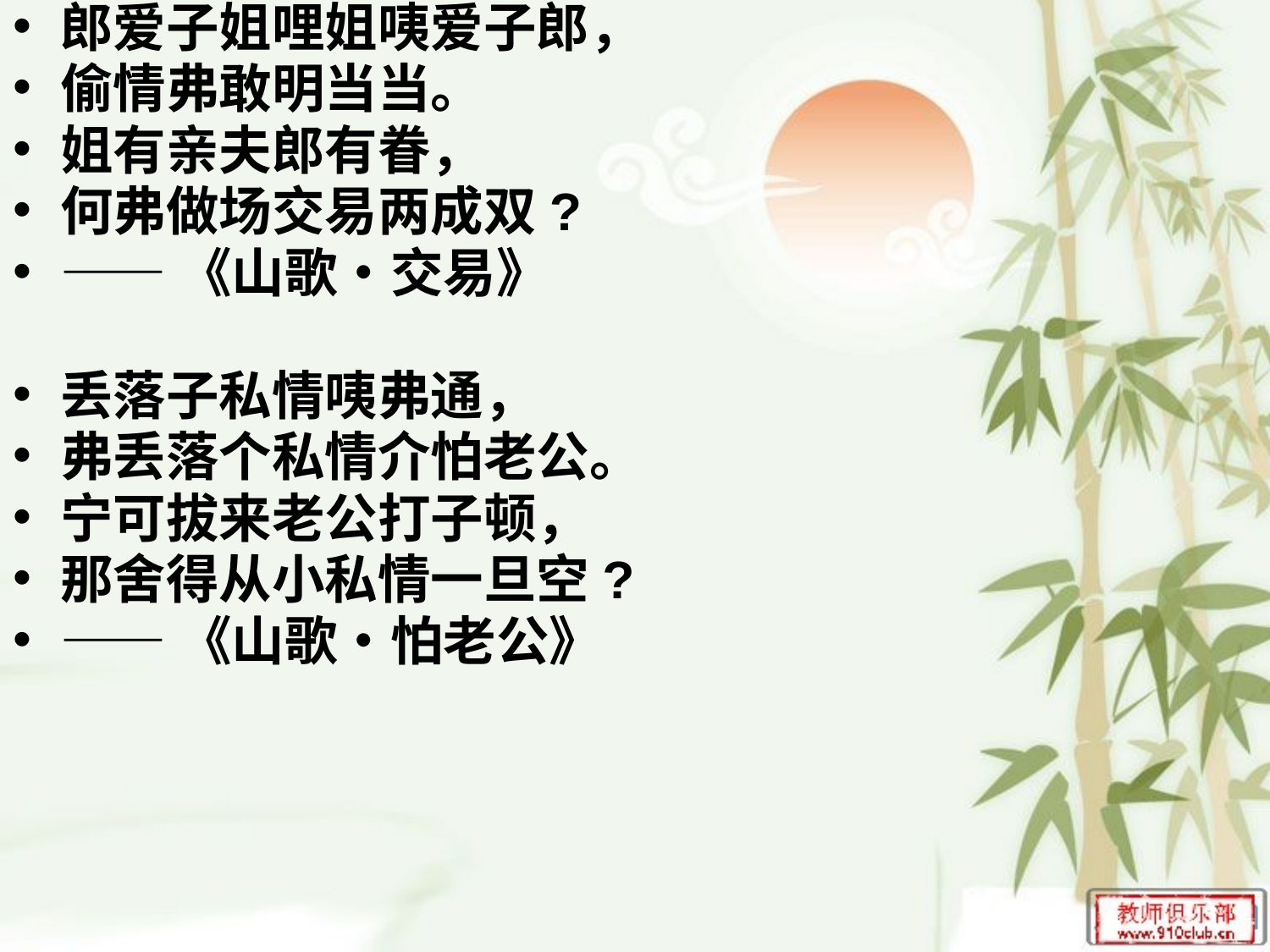

郎爱子姐哩姐咦爱子郎，
偷情弗敢明当当。
姐有亲夫郎有眷，
何弗做场交易两成双?
——《山歌•交易》

丢落子私情咦弗通，
弗丢落个私情介怕老公。
宁可拔来老公打子顿，
那舍得从小私情一旦空?
——《山歌•怕老公》